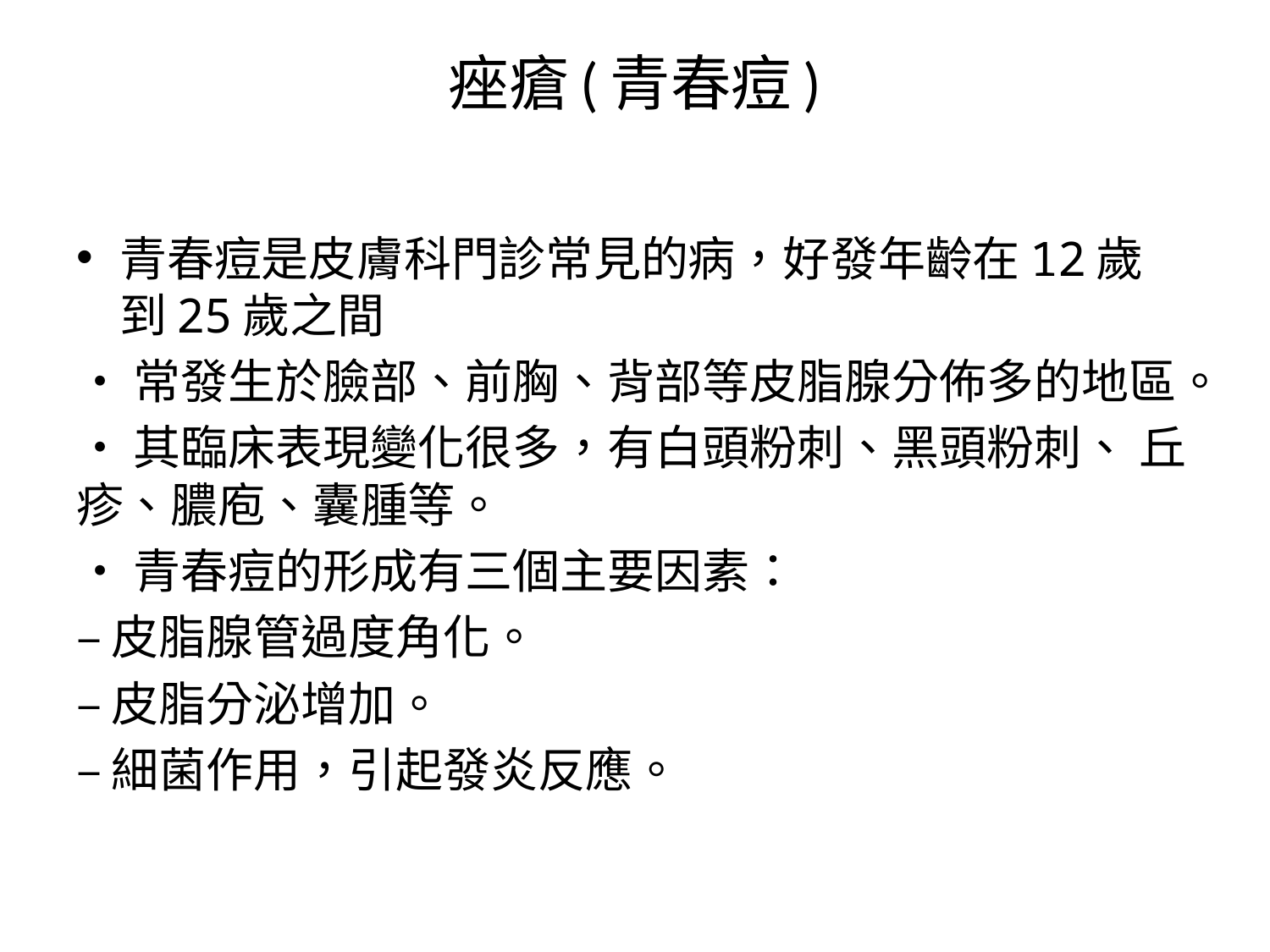

# 痤瘡(青春痘)
青春痘是皮膚科門診常見的病，好發年齡在12歲 到25歲之間
•常發生於臉部、前胸、背部等皮脂腺分佈多的地區。
•其臨床表現變化很多，有白頭粉刺、黑頭粉刺、 丘疹、膿庖、囊腫等。
•青春痘的形成有三個主要因素：
–皮脂腺管過度角化。
–皮脂分泌增加。
–細菌作用，引起發炎反應。